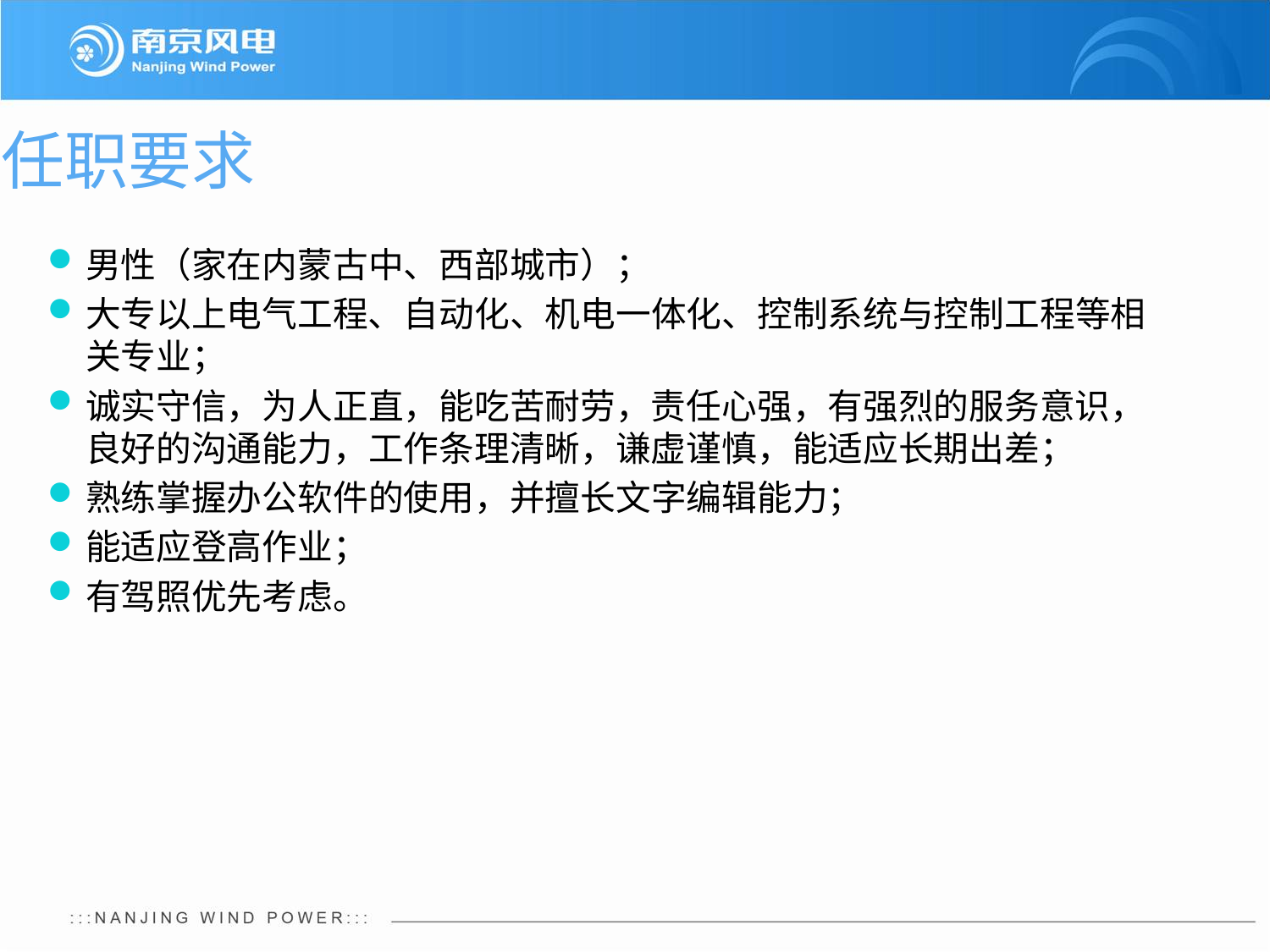

# 任职要求
男性（家在内蒙古中、西部城市）；
大专以上电气工程、自动化、机电一体化、控制系统与控制工程等相关专业；
诚实守信，为人正直，能吃苦耐劳，责任心强，有强烈的服务意识，良好的沟通能力，工作条理清晰，谦虚谨慎，能适应长期出差；
熟练掌握办公软件的使用，并擅长文字编辑能力；
能适应登高作业；
有驾照优先考虑。